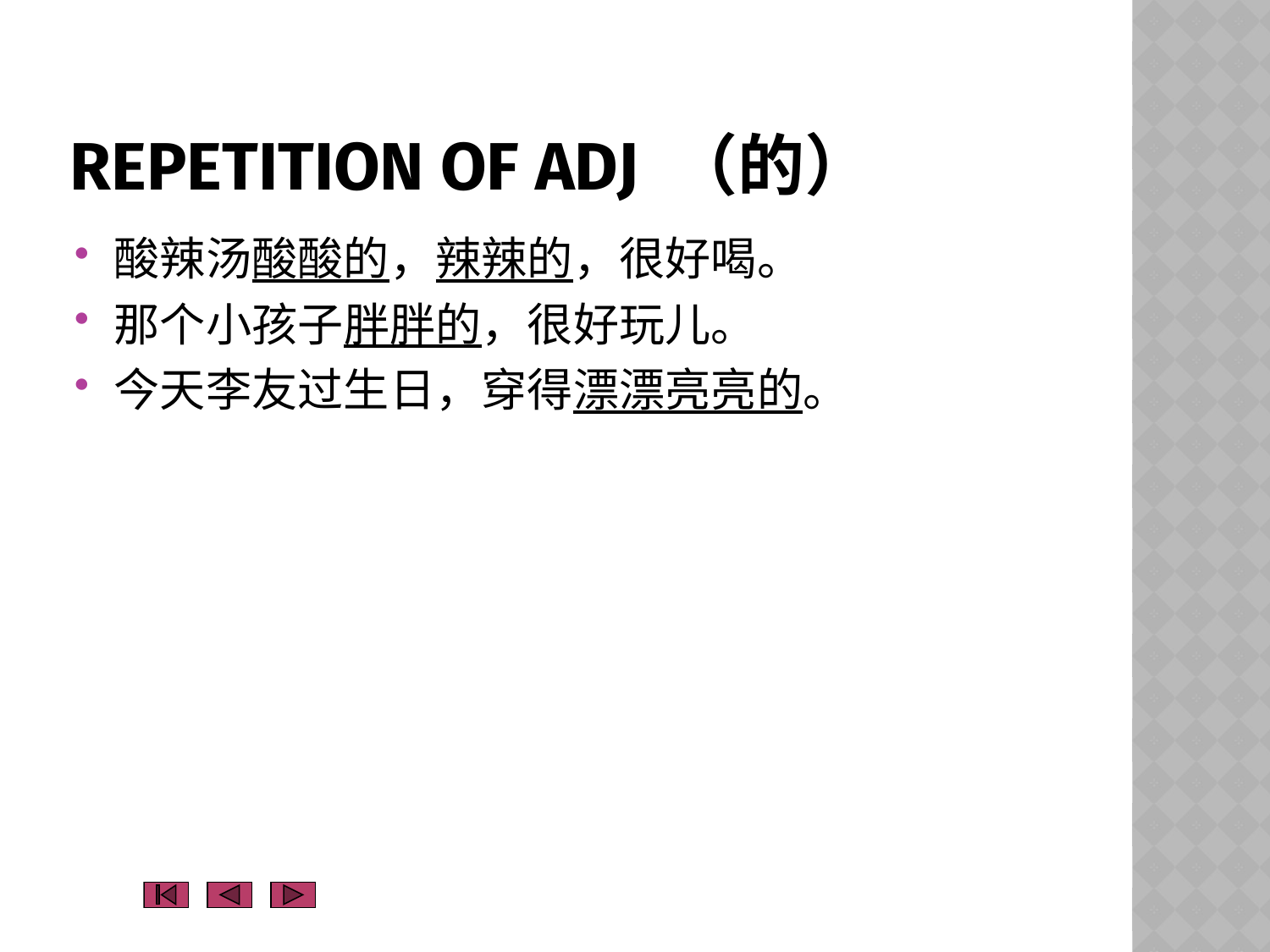

# Repetition of Adj （的）
酸辣汤酸酸的，辣辣的，很好喝。
那个小孩子胖胖的，很好玩儿。
今天李友过生日，穿得漂漂亮亮的。